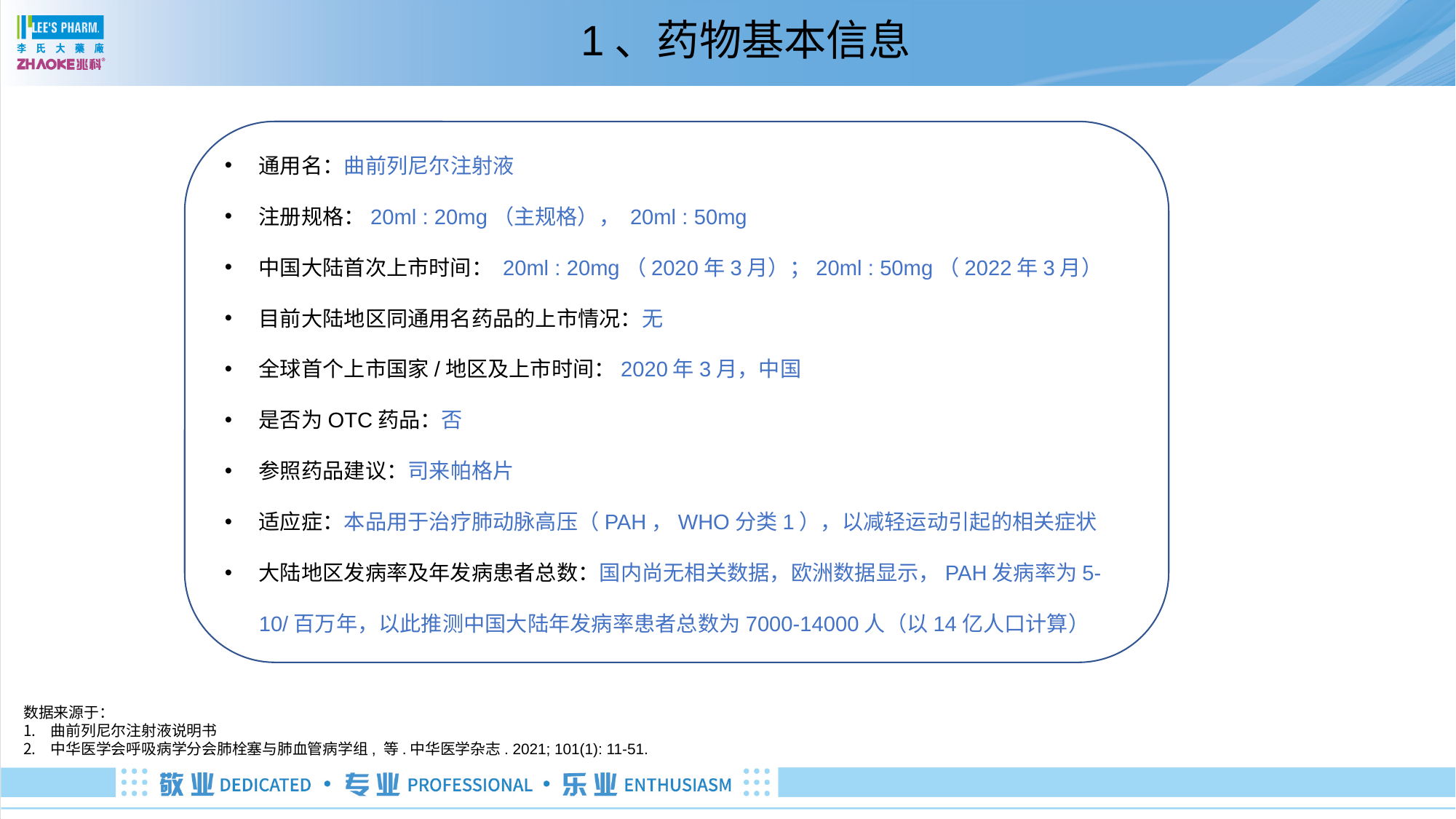

# 1、药物基本信息

通用名：曲前列尼尔注射液
注册规格：20ml : 20mg（主规格）， 20ml : 50mg
中国大陆首次上市时间： 20ml : 20mg（2020年3月）；20ml : 50mg（2022年3月）
目前大陆地区同通用名药品的上市情况：无
全球首个上市国家/地区及上市时间：2020年3月，中国
是否为OTC药品：否
参照药品建议：司来帕格片
适应症：本品用于治疗肺动脉高压（PAH，WHO分类1），以减轻运动引起的相关症状
大陆地区发病率及年发病患者总数：国内尚无相关数据，欧洲数据显示，PAH发病率为5-10/百万年，以此推测中国大陆年发病率患者总数为7000-14000人（以14亿人口计算）
数据来源于：
曲前列尼尔注射液说明书
中华医学会呼吸病学分会肺栓塞与肺血管病学组, 等.中华医学杂志. 2021; 101(1): 11-51.